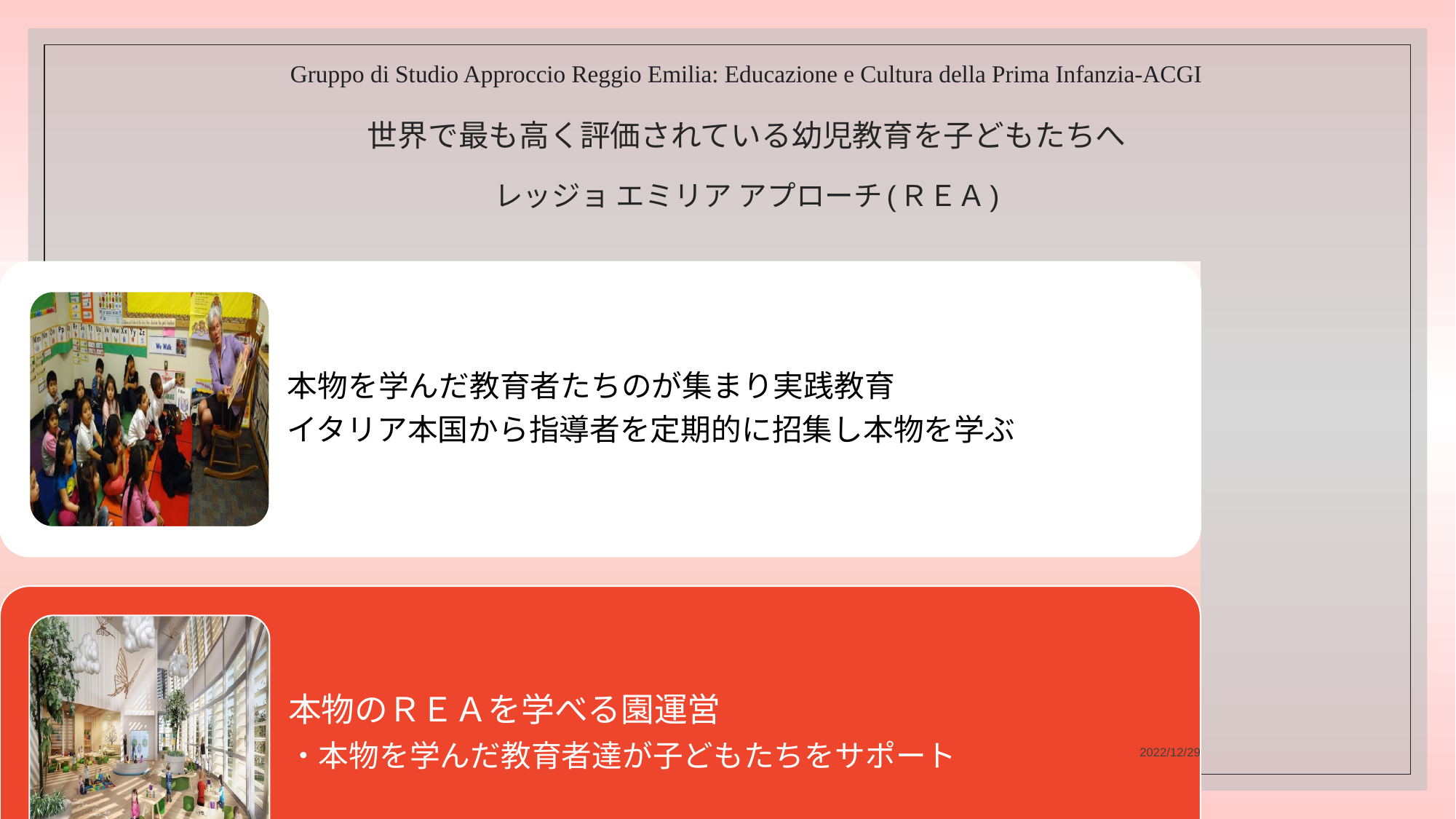

Gruppo di Studio Approccio Reggio Emilia: Educazione e Cultura della Prima Infanzia-ACGI

世界で最も高く評価されている幼児教育を子どもたちへ

レッジョ エミリア アプローチ(ＲＥＡ)
#
本物を学んだ教育者たちのが集まり実践教育
イタリア本国から指導者を定期的に招集し本物を学ぶ
本物のＲＥＡを学べる園運営
・本物を学んだ教育者達が子どもたちをサポート
2022/12/29